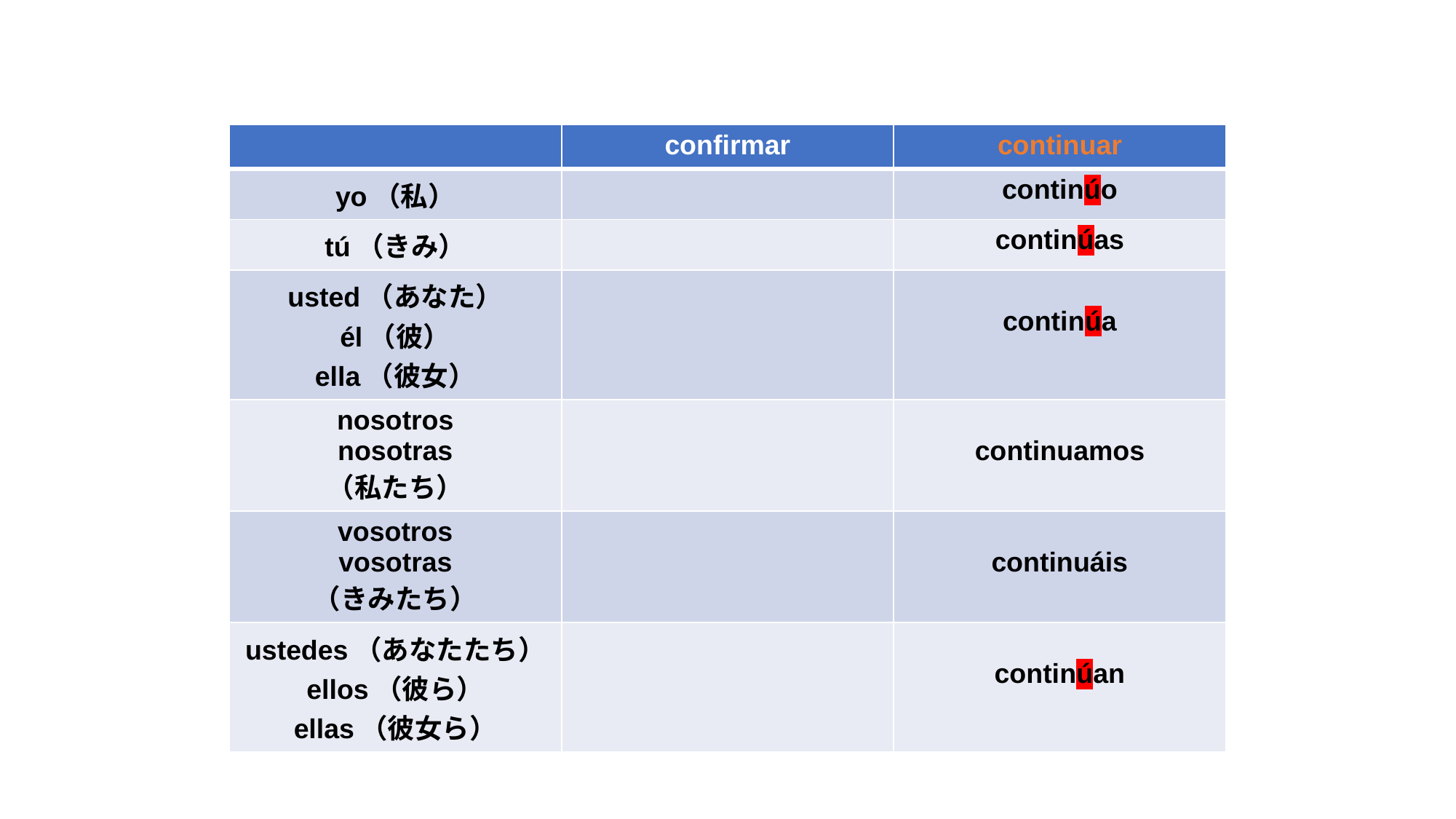

|  | confirmar | continuar |
| --- | --- | --- |
| yo（私） |  | continúo |
| tú（きみ） |  | continúas |
| usted（あなた） él（彼） ella（彼女） |  | continúa |
| nosotros nosotras （私たち） |  | continuamos |
| vosotros vosotras （きみたち） |  | continuáis |
| ustedes（あなたたち） ellos（彼ら） ellas（彼女ら） |  | continúan |